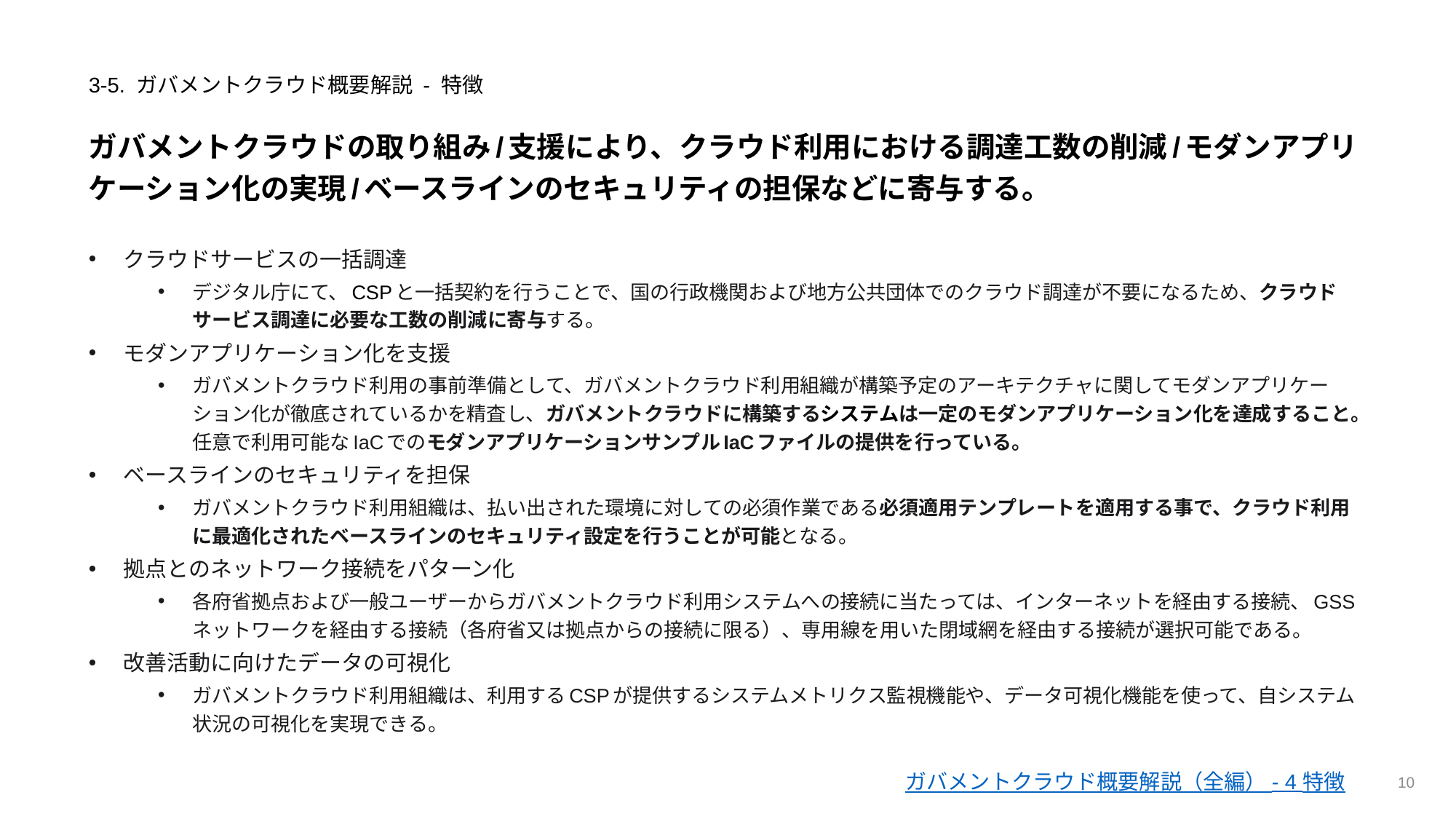

# 3-5. ガバメントクラウド概要解説 - 特徴
ガバメントクラウドの取り組み/支援により、クラウド利用における調達工数の削減/モダンアプリケーション化の実現/ベースラインのセキュリティの担保などに寄与する。
クラウドサービスの一括調達
デジタル庁にて、CSPと一括契約を行うことで、国の行政機関および地方公共団体でのクラウド調達が不要になるため、クラウドサービス調達に必要な工数の削減に寄与する。
モダンアプリケーション化を支援
ガバメントクラウド利用の事前準備として、ガバメントクラウド利用組織が構築予定のアーキテクチャに関してモダンアプリケーション化が徹底されているかを精査し、ガバメントクラウドに構築するシステムは一定のモダンアプリケーション化を達成すること。任意で利用可能なIaCでのモダンアプリケーションサンプルIaCファイルの提供を行っている。
ベースラインのセキュリティを担保
ガバメントクラウド利用組織は、払い出された環境に対しての必須作業である必須適用テンプレートを適用する事で、クラウド利用に最適化されたベースラインのセキュリティ設定を行うことが可能となる。
拠点とのネットワーク接続をパターン化
各府省拠点および一般ユーザーからガバメントクラウド利用システムへの接続に当たっては、インターネットを経由する接続、GSSネットワークを経由する接続（各府省又は拠点からの接続に限る）、専用線を用いた閉域網を経由する接続が選択可能である。
改善活動に向けたデータの可視化
ガバメントクラウド利用組織は、利用するCSPが提供するシステムメトリクス監視機能や、データ可視化機能を使って、自システム状況の可視化を実現できる。

10
ガバメントクラウド概要解説（全編） - 4 特徴